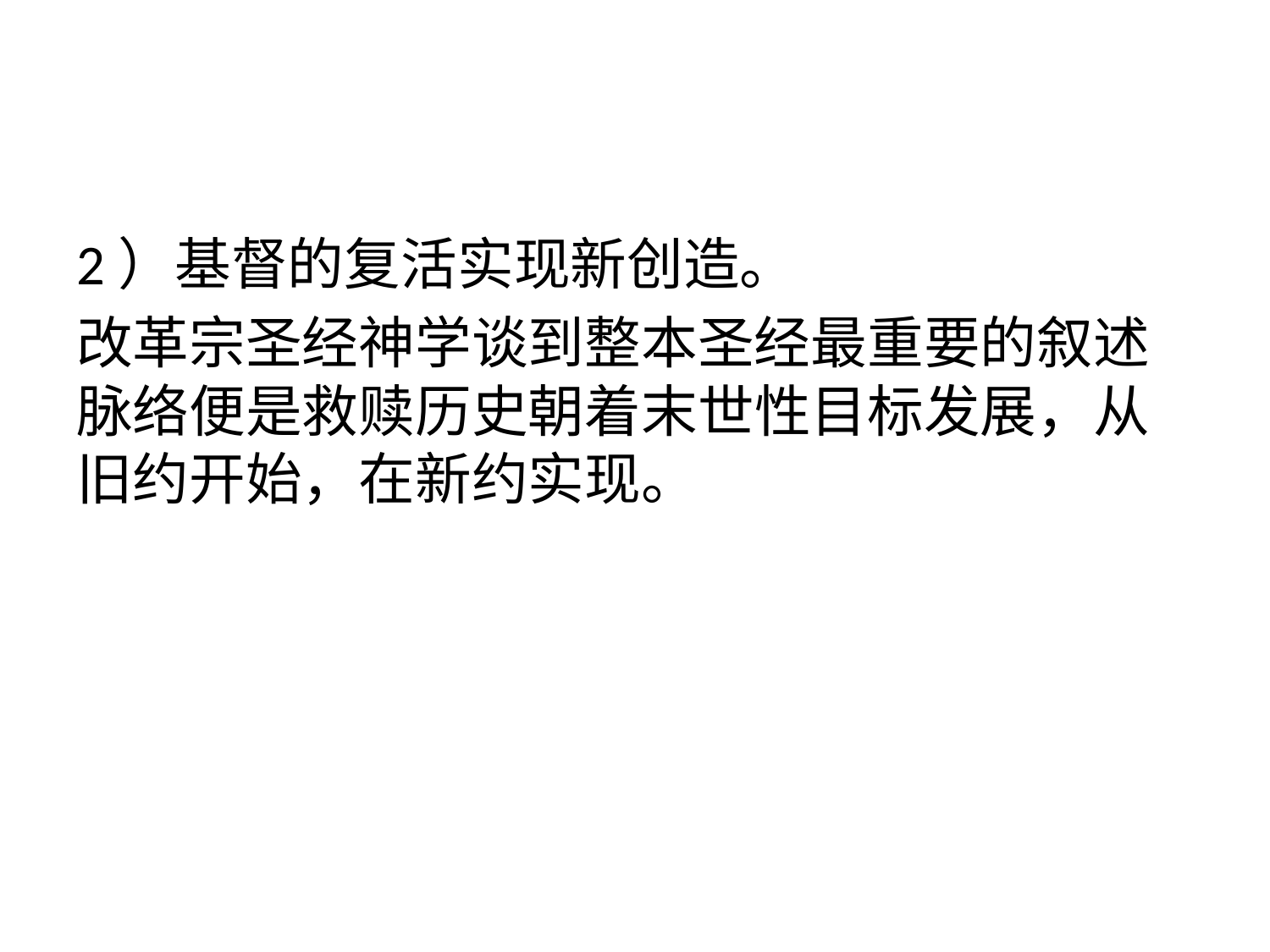

#
2）基督的复活实现新创造。
改革宗圣经神学谈到整本圣经最重要的叙述脉络便是救赎历史朝着末世性目标发展，从旧约开始，在新约实现。